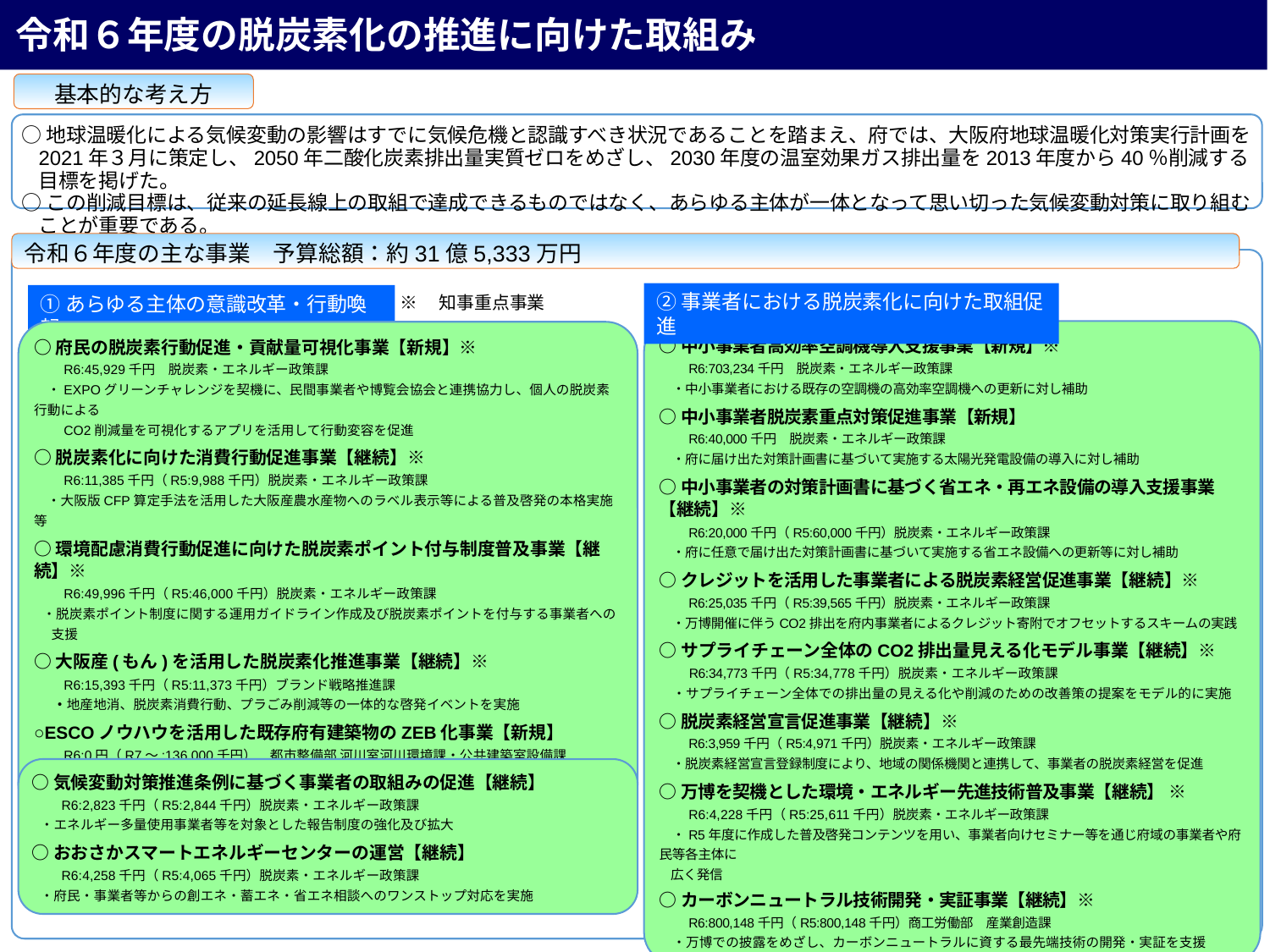

令和６年度の脱炭素化の推進に向けた取組み
基本的な考え方

○地球温暖化による気候変動の影響はすでに気候危機と認識すべき状況であることを踏まえ、府では、大阪府地球温暖化対策実行計画を2021年３月に策定し、2050年二酸化炭素排出量実質ゼロをめざし、2030年度の温室効果ガス排出量を2013年度から40％削減する目標を掲げた。
○この削減目標は、従来の延長線上の取組で達成できるものではなく、あらゆる主体が一体となって思い切った気候変動対策に取り組むことが重要である。
令和６年度の主な事業　予算総額：約31億5,333万円

②事業者における脱炭素化に向けた取組促進
①あらゆる主体の意識改革・行動喚起
※　知事重点事業
○中小事業者高効率空調機導入支援事業【新規】※
　　R6:703,234千円　脱炭素・エネルギー政策課
　・中小事業者における既存の空調機の高効率空調機への更新に対し補助
○中小事業者脱炭素重点対策促進事業【新規】
　　R6:40,000千円　脱炭素・エネルギー政策課
　・府に届け出た対策計画書に基づいて実施する太陽光発電設備の導入に対し補助
○中小事業者の対策計画書に基づく省エネ・再エネ設備の導入支援事業【継続】※
　　R6:20,000千円（R5:60,000千円）脱炭素・エネルギー政策課
　・府に任意で届け出た対策計画書に基づいて実施する省エネ設備への更新等に対し補助
○クレジットを活用した事業者による脱炭素経営促進事業【継続】※
　　R6:25,035千円（R5:39,565千円）脱炭素・エネルギー政策課
　・万博開催に伴うCO2排出を府内事業者によるクレジット寄附でオフセットするスキームの実践
○サプライチェーン全体のCO2排出量見える化モデル事業【継続】※
　　R6:34,773千円（R5:34,778千円）脱炭素・エネルギー政策課
　・サプライチェーン全体での排出量の見える化や削減のための改善策の提案をモデル的に実施
○脱炭素経営宣言促進事業【継続】※
　　R6:3,959千円（R5:4,971千円）脱炭素・エネルギー政策課
　・脱炭素経営宣言登録制度により、地域の関係機関と連携して、事業者の脱炭素経営を促進
○万博を契機とした環境・エネルギー先進技術普及事業【継続】 ※
　　R6:4,228千円（R5:25,611千円）脱炭素・エネルギー政策課
　・R5年度に作成した普及啓発コンテンツを用い、事業者向けセミナー等を通じ府域の事業者や府民等各主体に
   広く発信
○カーボンニュートラル技術開発・実証事業【継続】※
　　R6:800,148千円（R5:800,148千円）商工労働部　産業創造課
　・万博での披露をめざし、カーボンニュートラルに資する最先端技術の開発・実証を支援
○府民の脱炭素行動促進・貢献量可視化事業【新規】※
　　R6:45,929千円　脱炭素・エネルギー政策課
　・EXPOグリーンチャレンジを契機に、民間事業者や博覧会協会と連携協力し、個人の脱炭素行動による
　　CO2削減量を可視化するアプリを活用して行動変容を促進
○脱炭素化に向けた消費行動促進事業【継続】※
　　R6:11,385千円（R5:9,988千円）脱炭素・エネルギー政策課
　・大阪版CFP算定手法を活用した大阪産農水産物へのラベル表示等による普及啓発の本格実施等
○環境配慮消費行動促進に向けた脱炭素ポイント付与制度普及事業【継続】※
　　R6:49,996千円（R5:46,000千円）脱炭素・エネルギー政策課
・脱炭素ポイント制度に関する運用ガイドライン作成及び脱炭素ポイントを付与する事業者への支援
○大阪産(もん)を活用した脱炭素化推進事業【継続】※
　　R6:15,393千円（R5:11,373千円）ブランド戦略推進課
 　・地産地消、脱炭素消費行動、プラごみ削減等の一体的な啓発イベントを実施
○ESCOノウハウを活用した既存府有建築物のZEB化事業【新規】
　　R6:0円（R7～:136,000千円）　都市整備部 河川室河川環境課・公共建築室設備課
 　・西大阪治水事務所において、ESCO事業を活用してZEB基準相当への適合を目指し検討を実施
②事業者における脱炭素化に向けた取組促進
○気候変動対策推進条例に基づく事業者の取組みの促進【継続】
　　R6:2,823千円（R5:2,844千円）脱炭素・エネルギー政策課
・エネルギー多量使用事業者等を対象とした報告制度の強化及び拡大
○おおさかスマートエネルギーセンターの運営【継続】
　　R6:4,258千円（R5:4,065千円）脱炭素・エネルギー政策課
・府民・事業者等からの創エネ・蓄エネ・省エネ相談へのワンストップ対応を実施